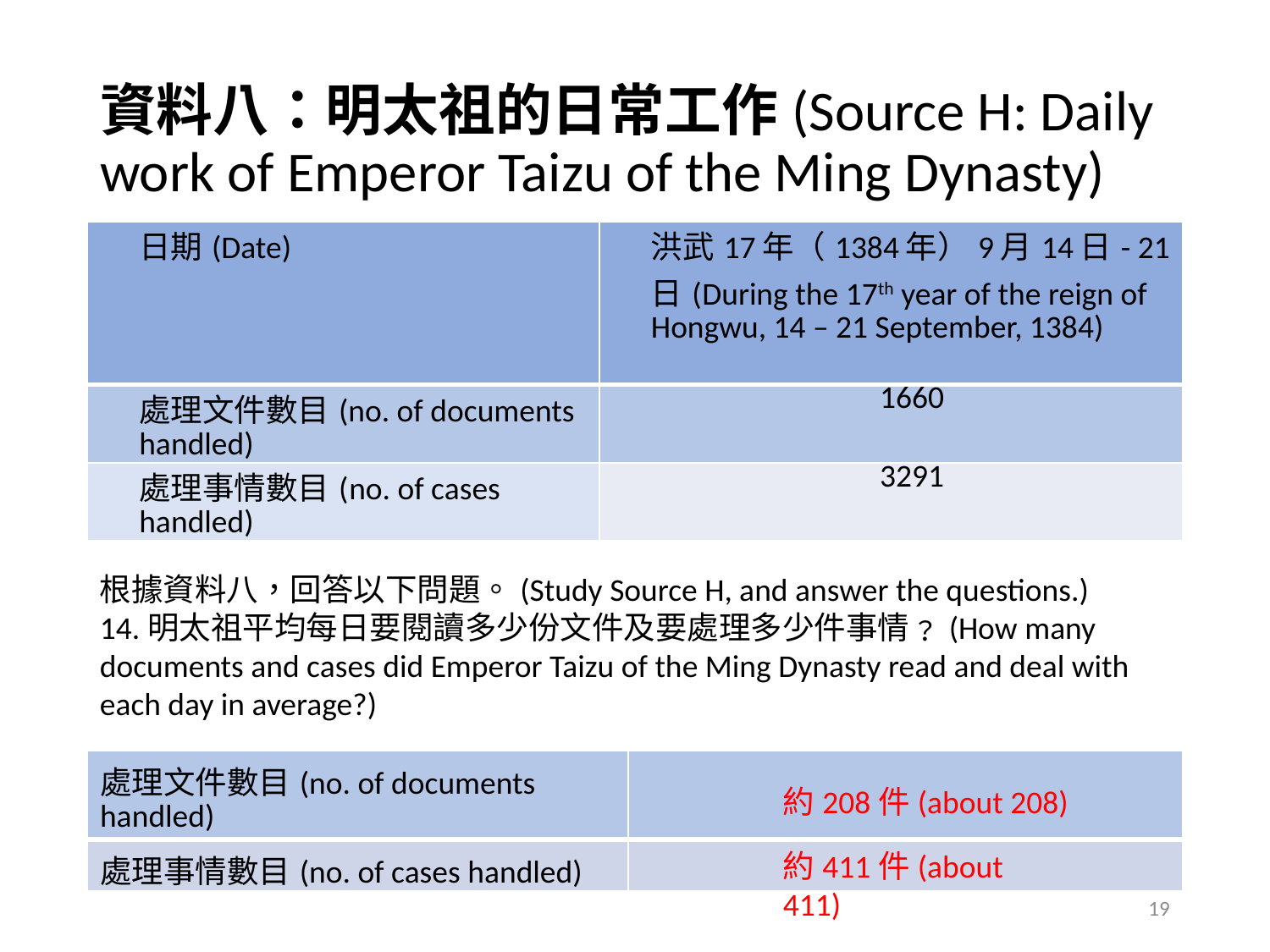

# 資料八：明太祖的日常工作(Source H: Daily work of Emperor Taizu of the Ming Dynasty)
| 日期(Date) | 洪武17年（1384年）9月14日- 21日(During the 17th year of the reign of Hongwu, 14 – 21 September, 1384) |
| --- | --- |
| 處理文件數目(no. of documents handled) | 1660 |
| 處理事情數目(no. of cases handled) | 3291 |
根據資料八，回答以下問題。(Study Source H, and answer the questions.)
14.明太祖平均每日要閱讀多少份文件及要處理多少件事情﹖(How many documents and cases did Emperor Taizu of the Ming Dynasty read and deal with each day in average?)

| 處理文件數目(no. of documents handled) |  |
| --- | --- |
| 處理事情數目(no. of cases handled) |  |
約208件(about 208)
約411件(about 411)
19